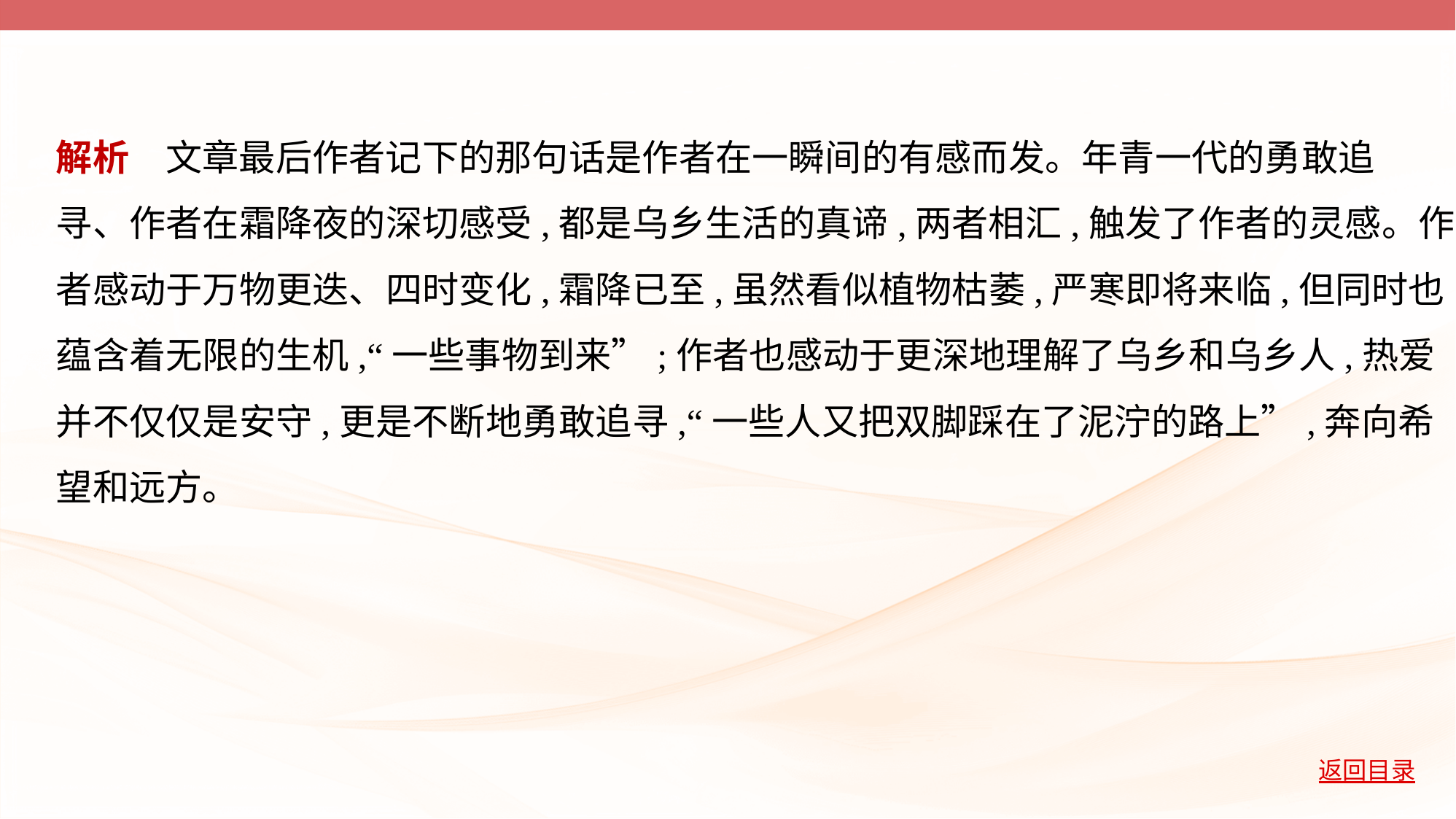

解析　文章最后作者记下的那句话是作者在一瞬间的有感而发。年青一代的勇敢追
寻、作者在霜降夜的深切感受,都是乌乡生活的真谛,两者相汇,触发了作者的灵感。作
者感动于万物更迭、四时变化,霜降已至,虽然看似植物枯萎,严寒即将来临,但同时也
蕴含着无限的生机,“一些事物到来”;作者也感动于更深地理解了乌乡和乌乡人,热爱
并不仅仅是安守,更是不断地勇敢追寻,“一些人又把双脚踩在了泥泞的路上”,奔向希
望和远方。